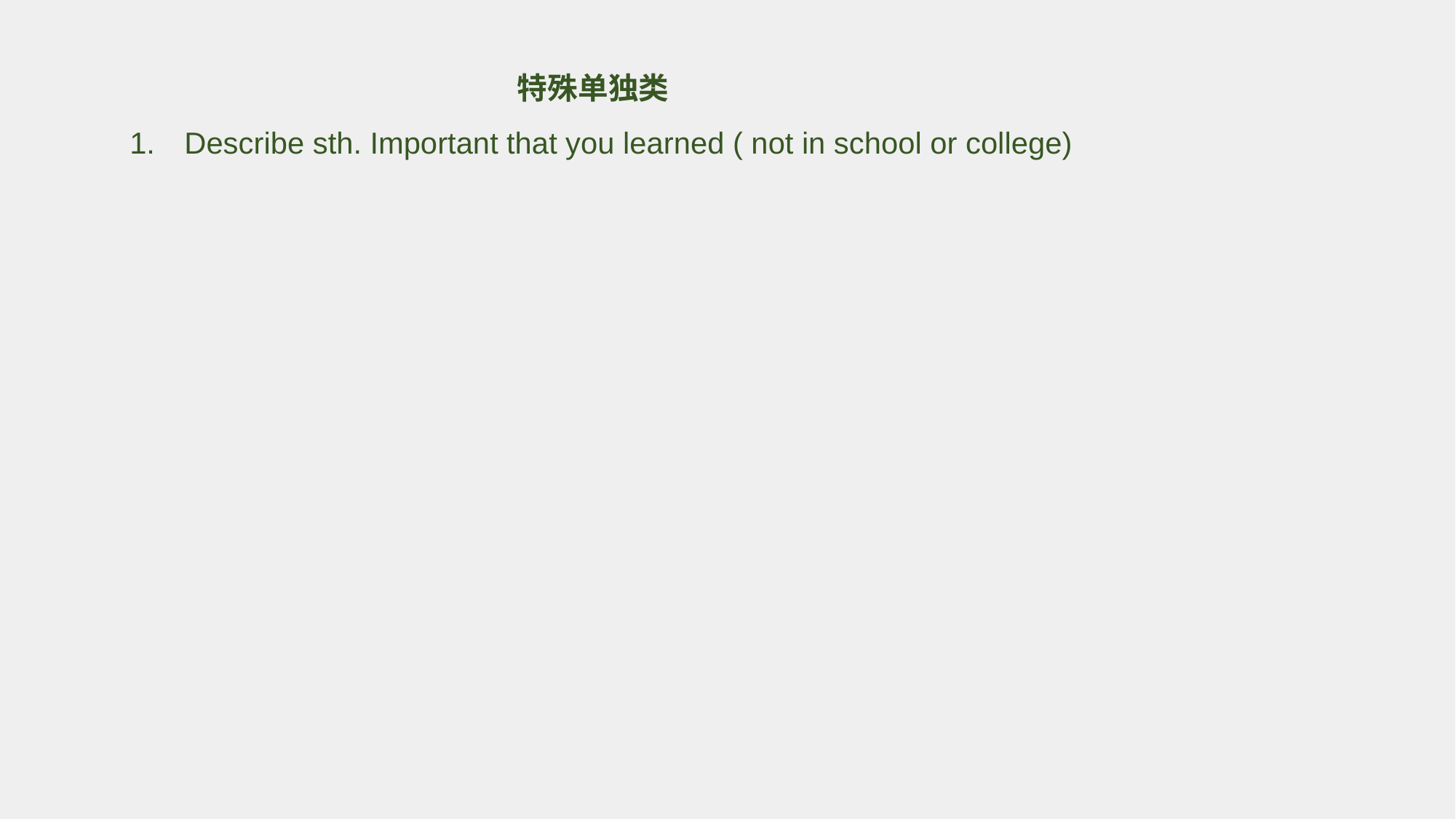

特殊单独类
Describe sth. Important that you learned ( not in school or college)